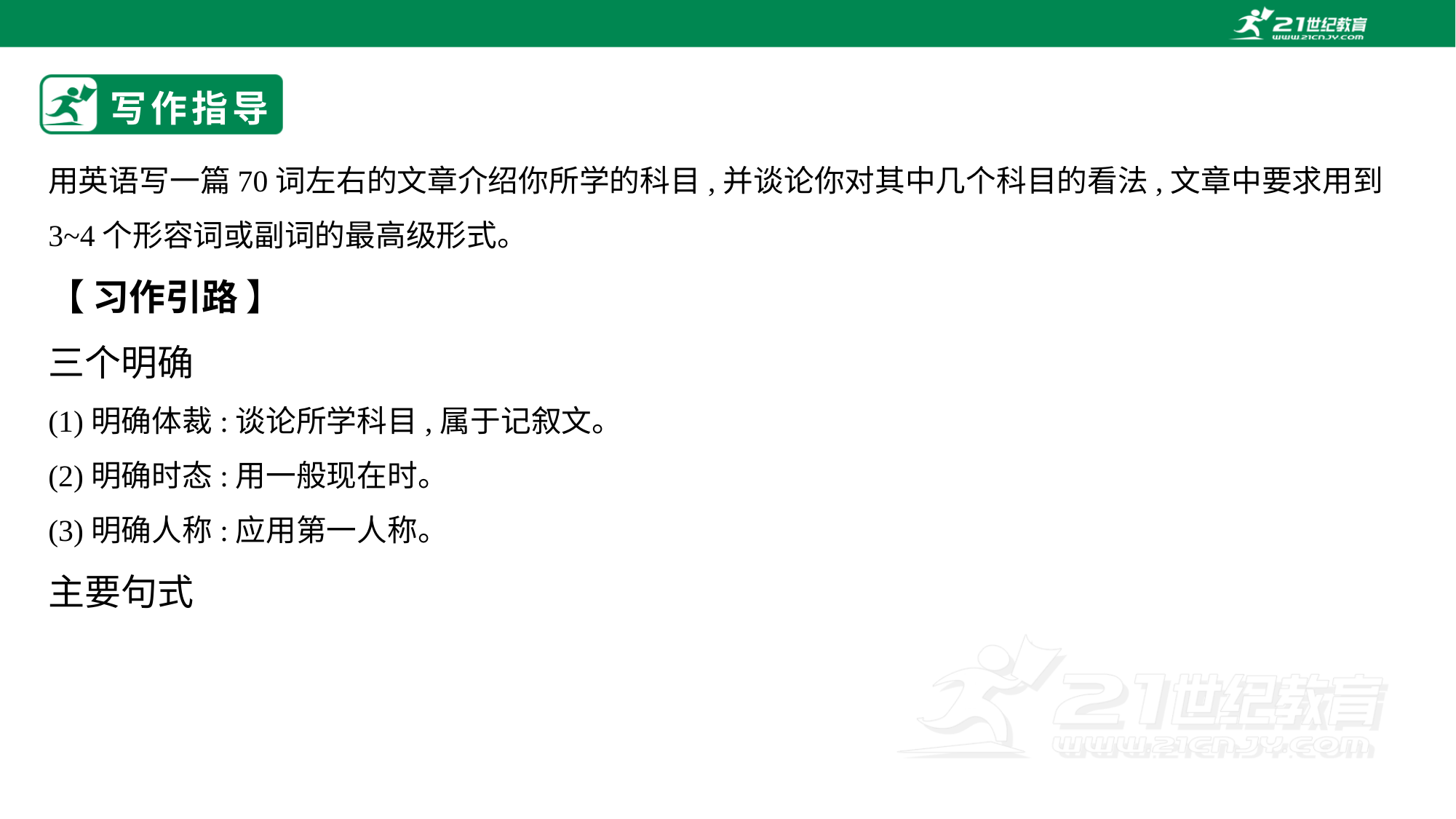

# 写作指导
用英语写一篇70词左右的文章介绍你所学的科目,并谈论你对其中几个科目的看法,文章中要求用到3~4个形容词或副词的最高级形式。
【 习作引路 】
三个明确
(1)明确体裁:谈论所学科目,属于记叙文。
(2)明确时态:用一般现在时。
(3)明确人称:应用第一人称。
主要句式